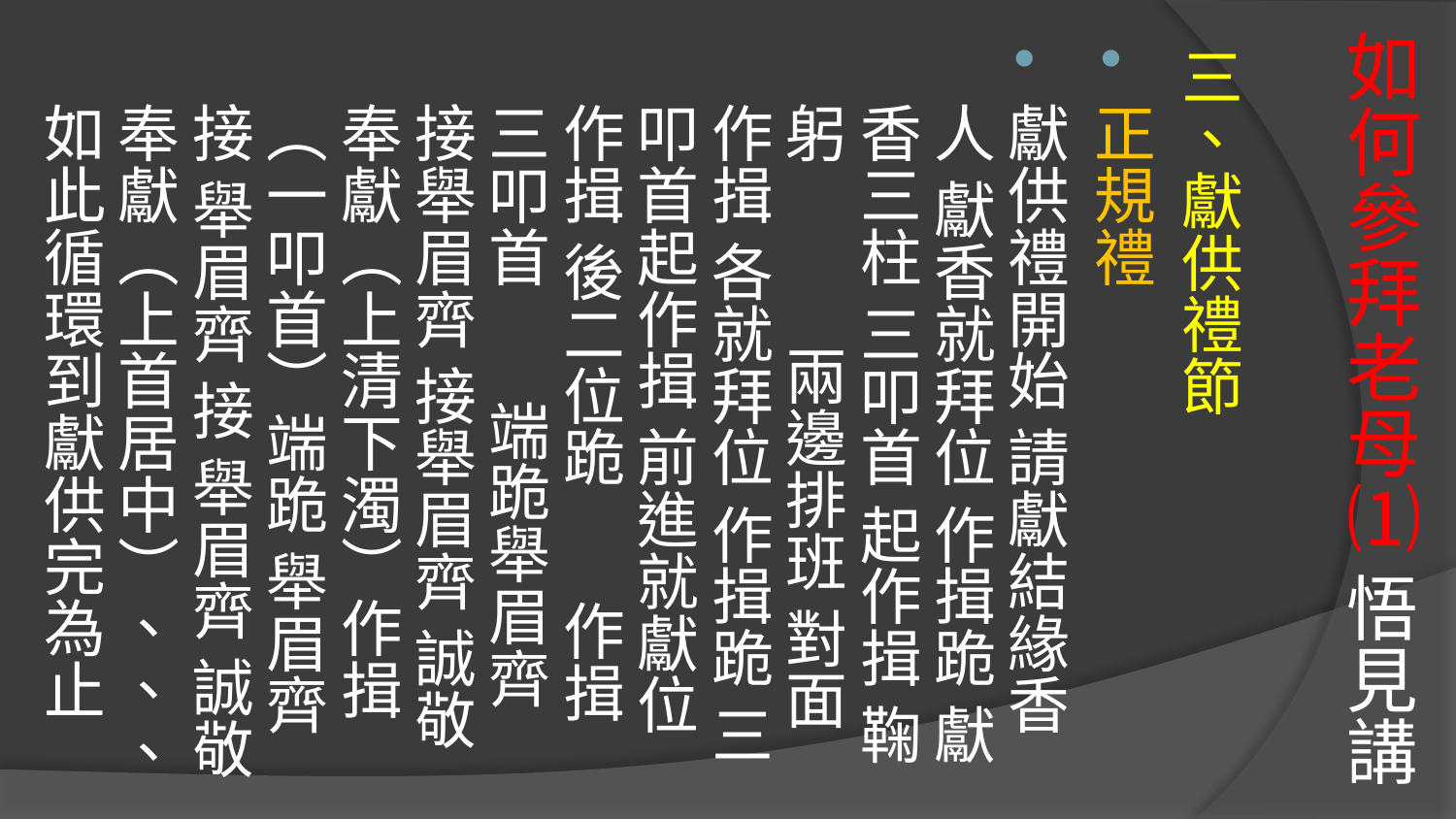

# 如何參拜老母⑴ 悟見講
三、獻供禮節
正規禮
獻供禮開始 請獻結緣香人 獻香就拜位 作揖跪 獻香三柱 三叩首 起作揖 鞠躬             兩邊排班 對面作揖 各就拜位 作揖跪 三叩首起作揖 前進就獻位   作揖 後二位跪        作揖 三叩首        端跪舉眉齊 接舉眉齊 接舉眉齊 誠敬奉獻（上清下濁）作揖（一叩首）端跪 舉眉齊 接 舉眉齊 接 舉眉齊 誠敬奉獻（上首居中）、、、如此循環到獻供完為止